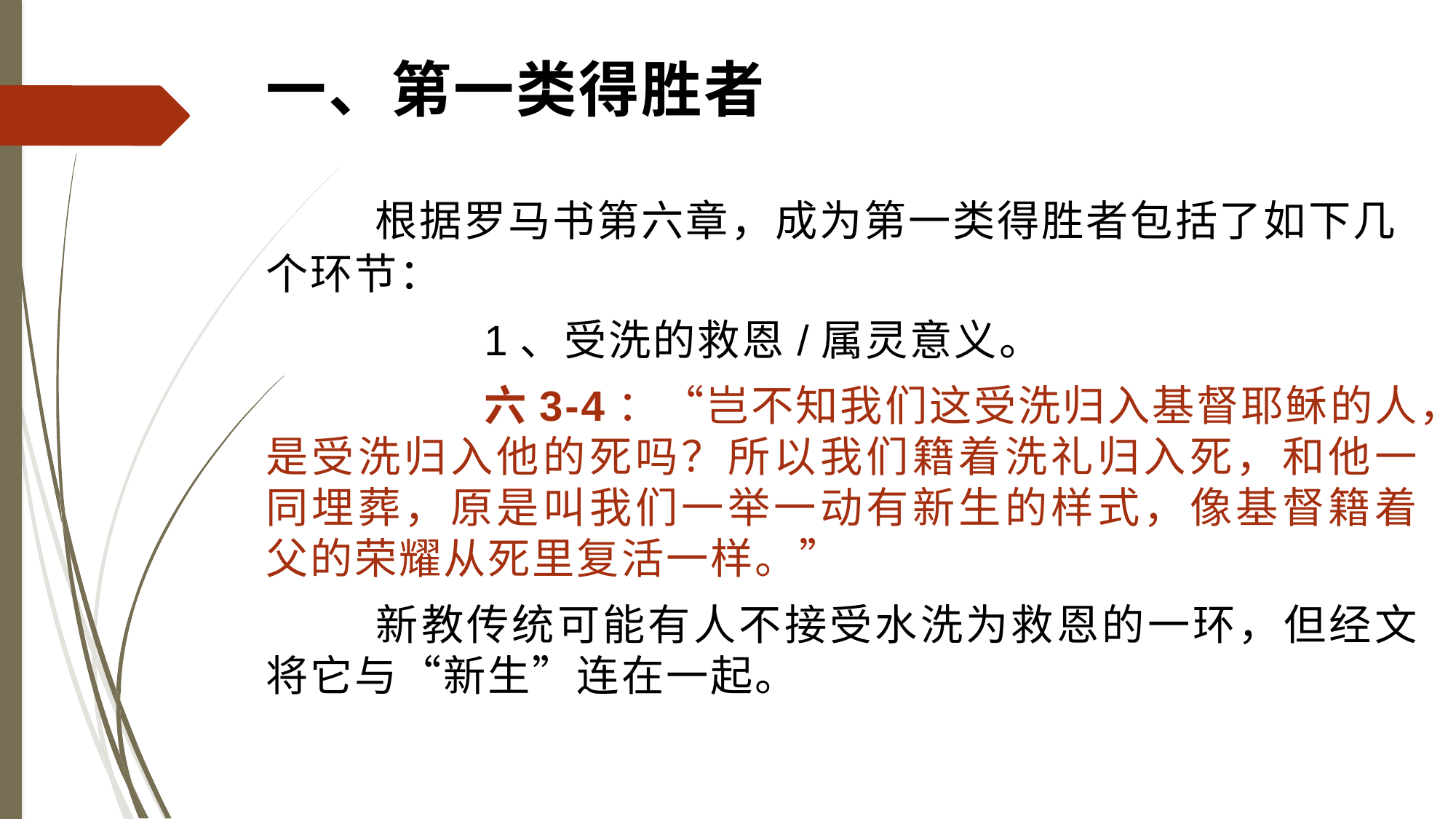

# 一、第一类得胜者
	根据罗马书第六章，成为第一类得胜者包括了如下几个环节：
		1、受洗的救恩/属灵意义。
		六3-4：“岂不知我们这受洗归入基督耶稣的人，是受洗归入他的死吗？所以我们籍着洗礼归入死，和他一同埋葬，原是叫我们一举一动有新生的样式，像基督籍着父的荣耀从死里复活一样。”
	新教传统可能有人不接受水洗为救恩的一环，但经文将它与“新生”连在一起。